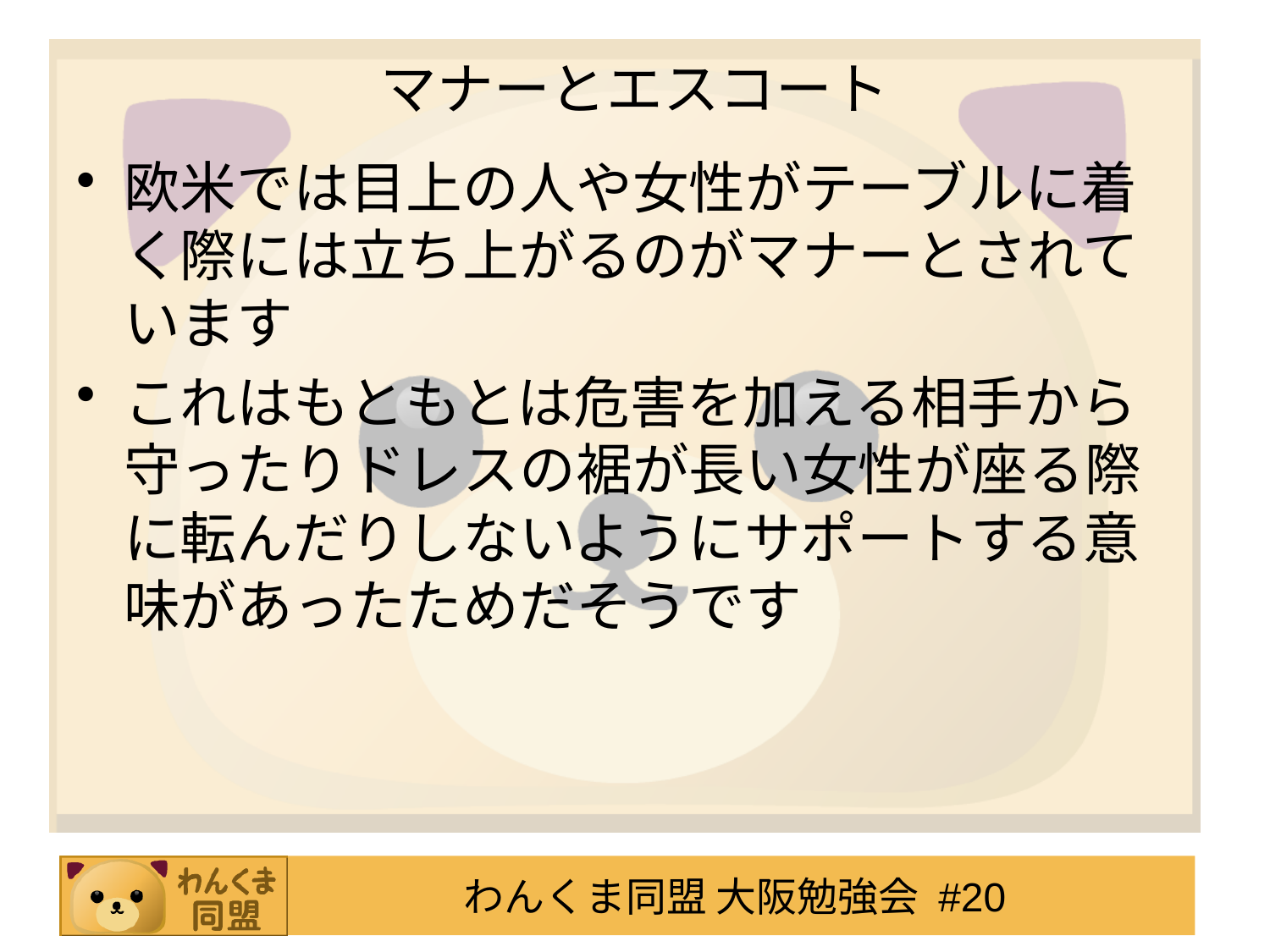

# マナーとエスコート
欧米では目上の人や女性がテーブルに着く際には立ち上がるのがマナーとされています
これはもともとは危害を加える相手から守ったりドレスの裾が長い女性が座る際に転んだりしないようにサポートする意味があったためだそうです